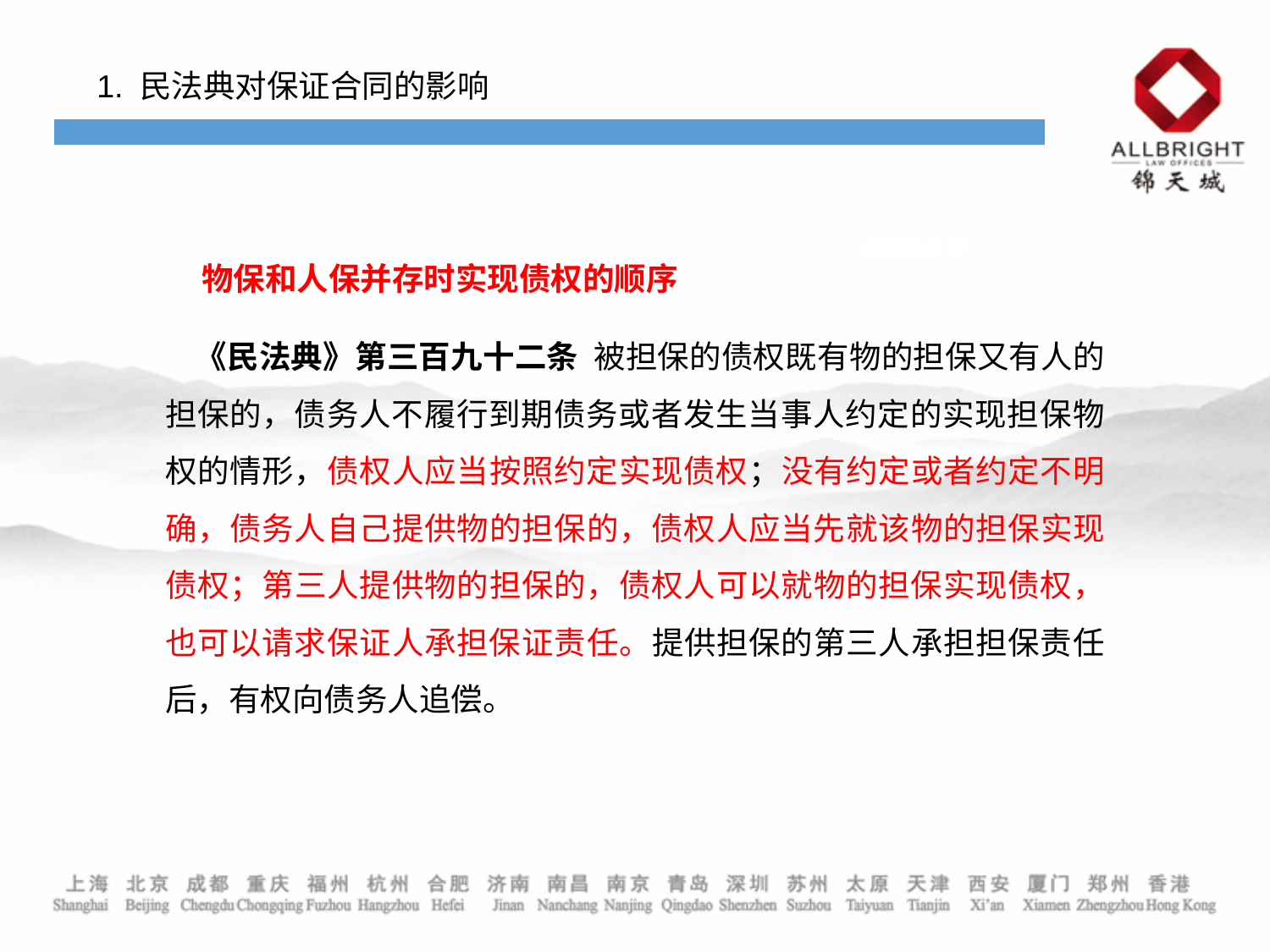

1. 民法典对保证合同的影响

合同的变更
    物保和人保并存时实现债权的顺序
   《民法典》第三百九十二条  被担保的债权既有物的担保又有人的担保的，债务人不履行到期债务或者发生当事人约定的实现担保物权的情形，债权人应当按照约定实现债权；没有约定或者约定不明确，债务人自己提供物的担保的，债权人应当先就该物的担保实现债权；第三人提供物的担保的，债权人可以就物的担保实现债权，也可以请求保证人承担保证责任。提供担保的第三人承担担保责任后，有权向债务人追偿。
合同法